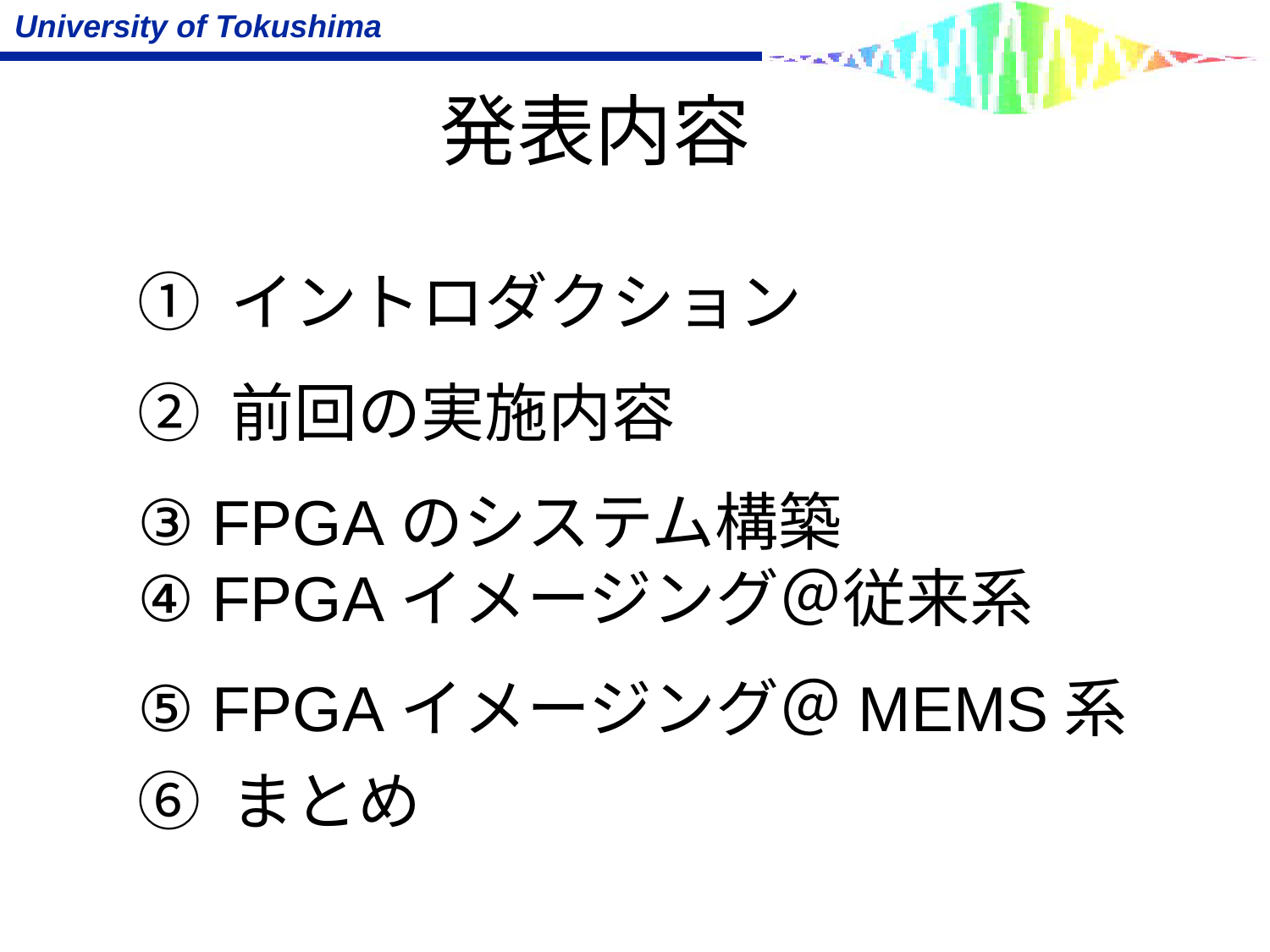

発表内容
① イントロダクション

② 前回の実施内容

③ FPGAのシステム構築
④ FPGAイメージング＠従来系

⑤ FPGAイメージング＠MEMS系

⑥ まとめ